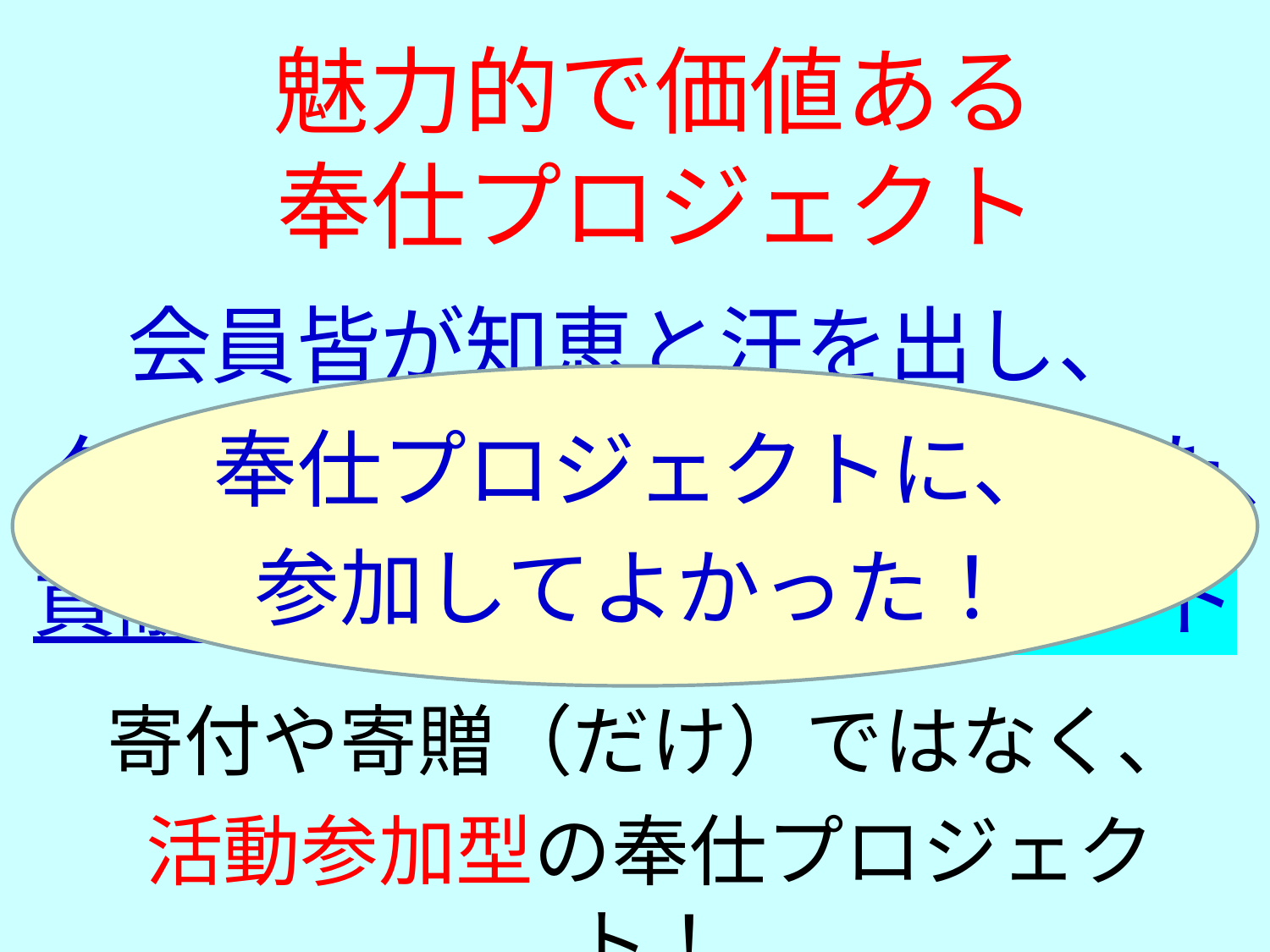

魅力的で価値ある
 奉仕プロジェクト
会員皆が知恵と汗を出し、

クラブ一体感と達成感に満ちた、

貢献度の高い 奉仕プロジェクト
奉仕プロジェクトに、

参加してよかった！
寄付や寄贈（だけ）ではなく、

活動参加型の奉仕プロジェクト！